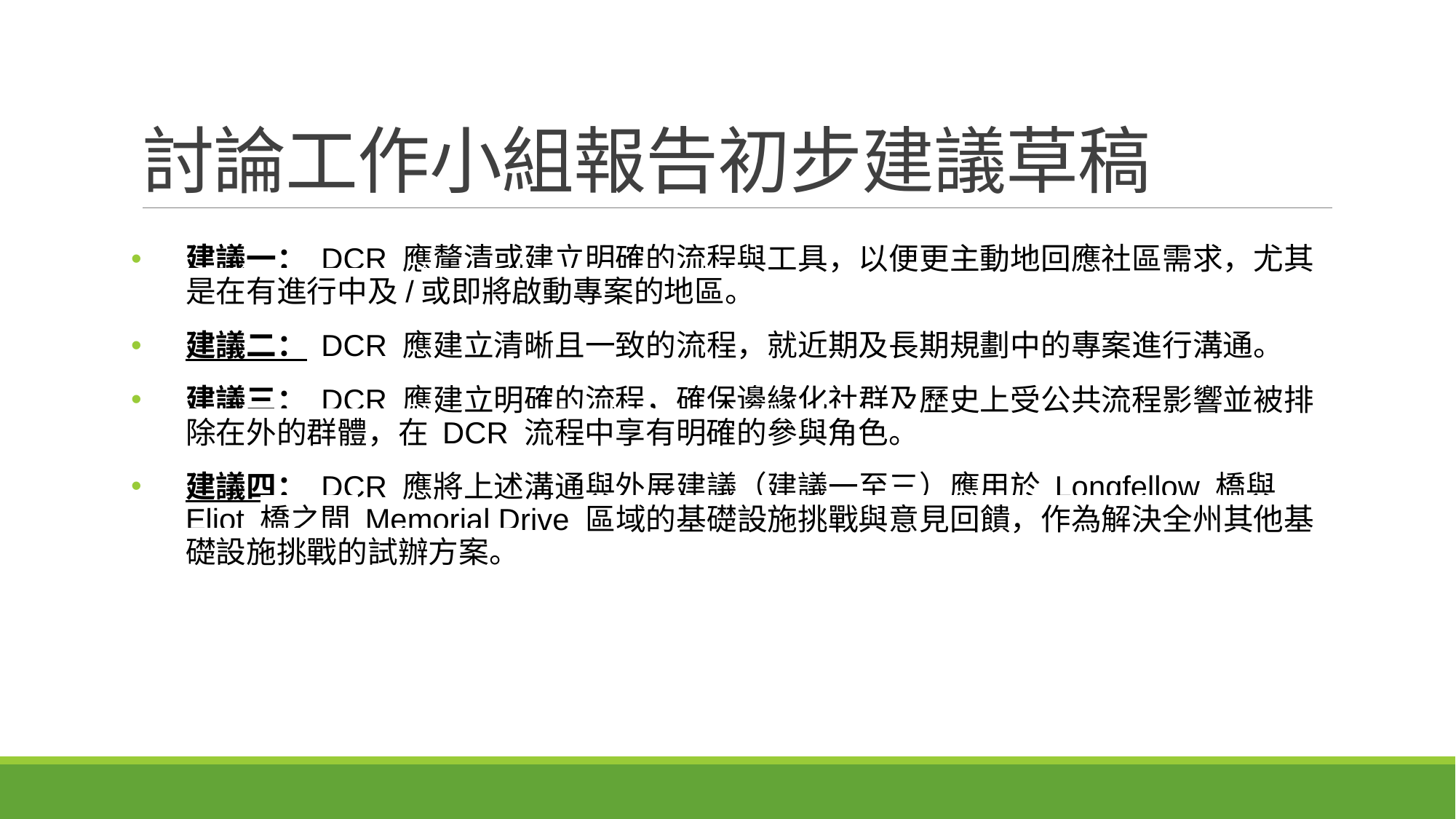

# 討論工作小組報告初步建議草稿
建議一： DCR 應釐清或建立明確的流程與工具，以便更主動地回應社區需求，尤其是在有進行中及/或即將啟動專案的地區。
建議二： DCR 應建立清晰且一致的流程，就近期及長期規劃中的專案進行溝通。
建議三： DCR 應建立明確的流程，確保邊緣化社群及歷史上受公共流程影響並被排除在外的群體，在 DCR 流程中享有明確的參與角色。
建議四： DCR 應將上述溝通與外展建議（建議一至三）應用於 Longfellow 橋與 Eliot 橋之間 Memorial Drive 區域的基礎設施挑戰與意見回饋，作為解決全州其他基礎設施挑戰的試辦方案。